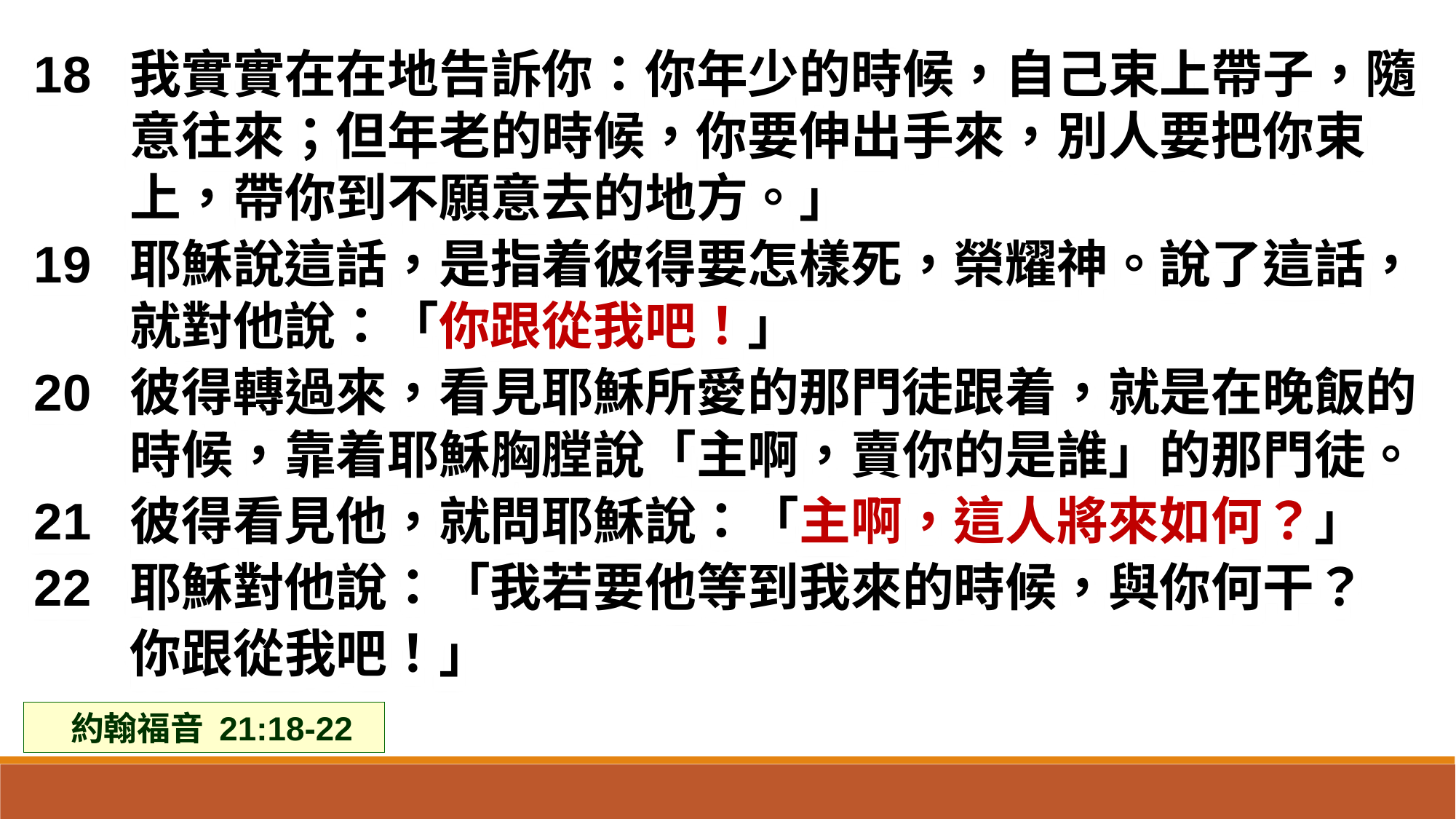

18	我實實在在地告訴你：你年少的時候，自己束上帶子，隨意往來；但年老的時候，你要伸出手來，別人要把你束上，帶你到不願意去的地方。」
19	耶穌說這話，是指着彼得要怎樣死，榮耀神。說了這話，就對他說：「你跟從我吧！」
20	彼得轉過來，看見耶穌所愛的那門徒跟着，就是在晚飯的時候，靠着耶穌胸膛說「主啊，賣你的是誰」的那門徒。
21	彼得看見他，就問耶穌說：「主啊，這人將來如何？」
22	耶穌對他說：「我若要他等到我來的時候，與你何干？
	你跟從我吧！」
 約翰福音 21:18-22